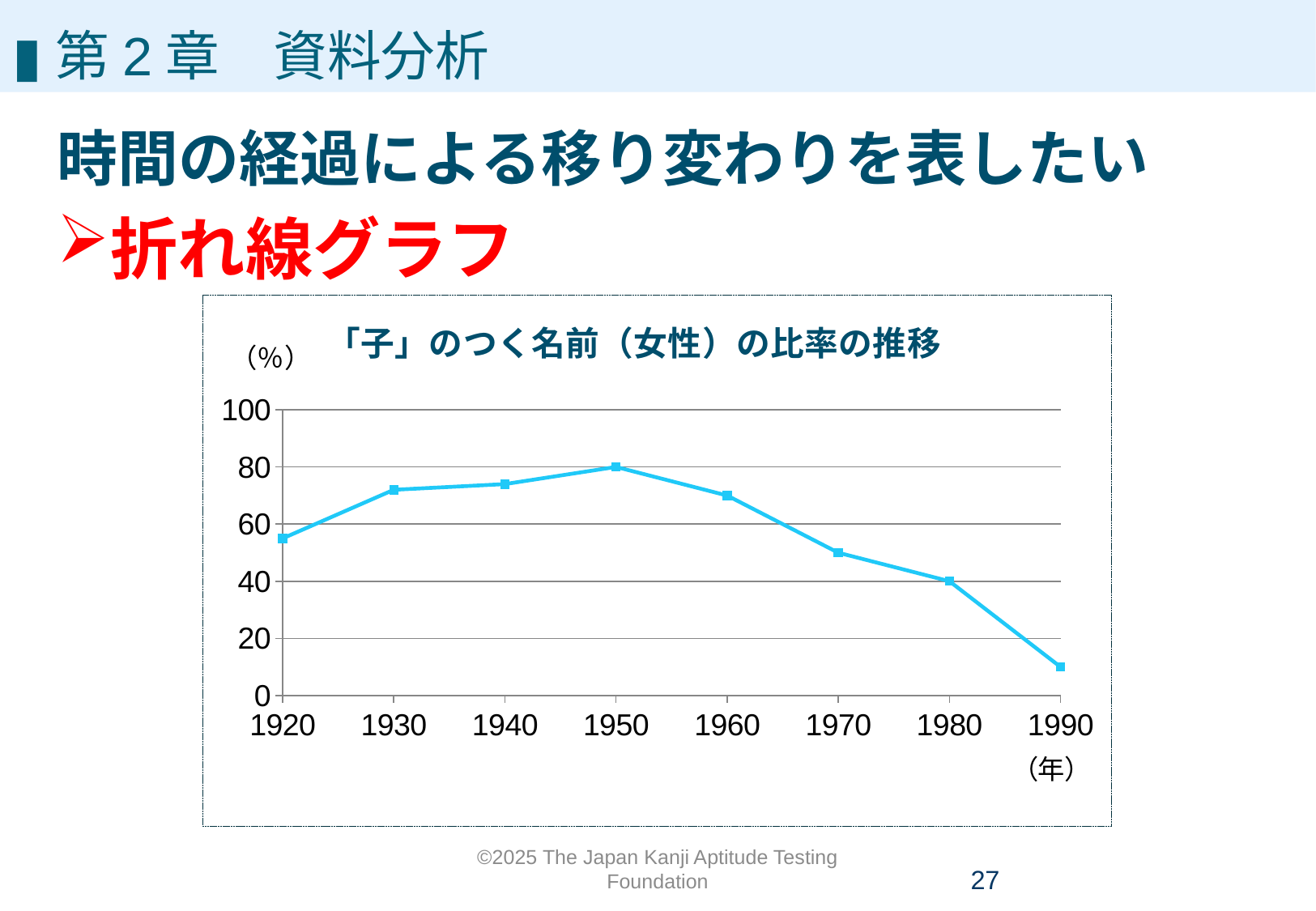

▮第2章　資料分析
時間の経過による移り変わりを表したい
折れ線グラフ

### Chart: 「子」のつく名前（女性）の比率の推移

| Category | 系列 1 |
|---|---|
| 1920 | 55.0 |
| 1930 | 72.0 |
| 1940 | 74.0 |
| 1950 | 80.0 |
| 1960 | 70.0 |
| 1970 | 50.0 |
| 1980 | 40.0 |
| 1990 | 10.0 |
（％）
©2025 The Japan Kanji Aptitude Testing Foundation
27